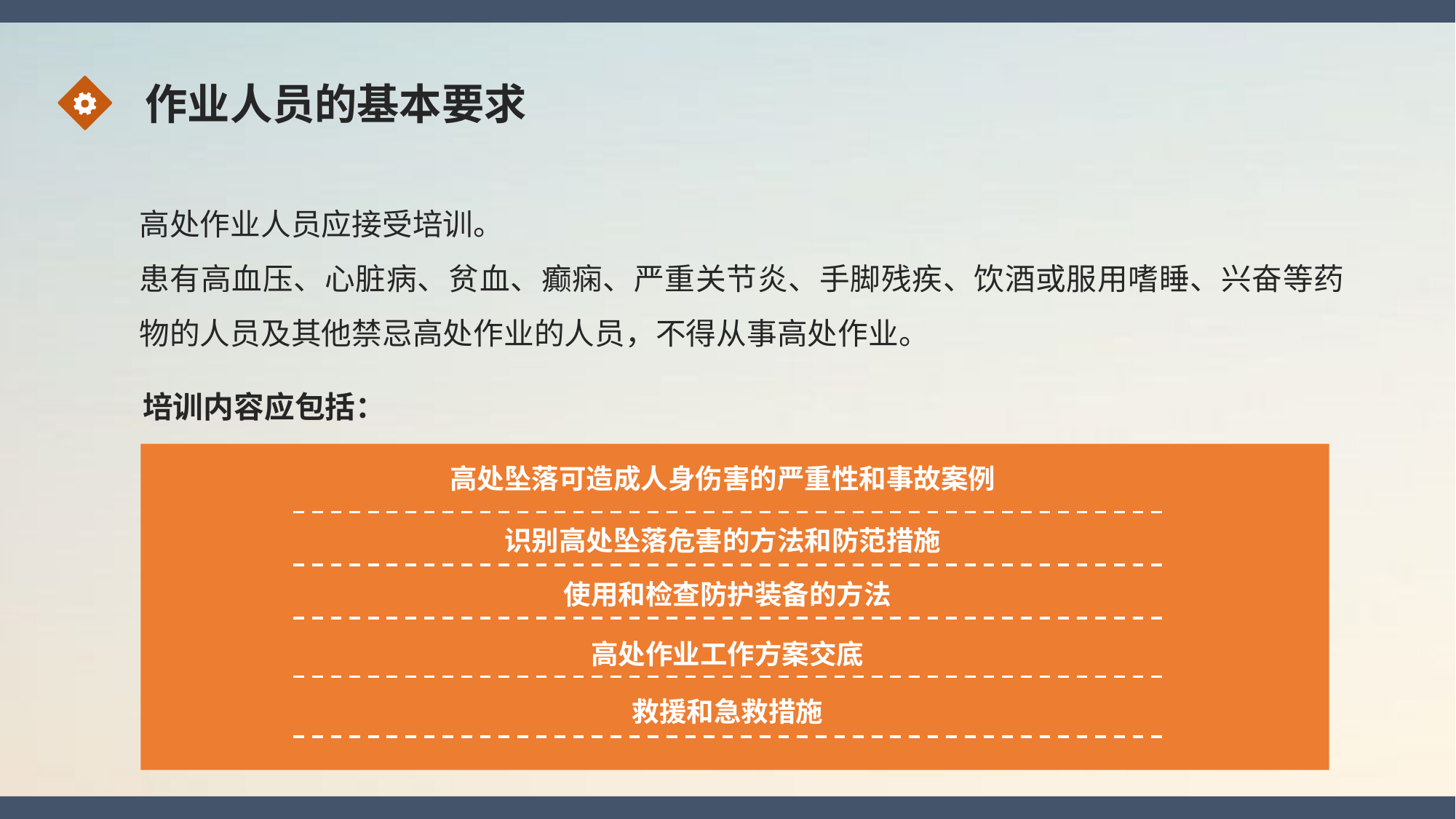

作业人员的基本要求

高处作业人员应接受培训。
患有高血压、心脏病、贫血、癫痫、严重关节炎、手脚残疾、饮酒或服用嗜睡、兴奋等药物的人员及其他禁忌高处作业的人员，不得从事高处作业。
培训内容应包括：

高处坠落可造成人身伤害的严重性和事故案例
识别高处坠落危害的方法和防范措施
使用和检查防护装备的方法
高处作业工作方案交底
救援和急救措施